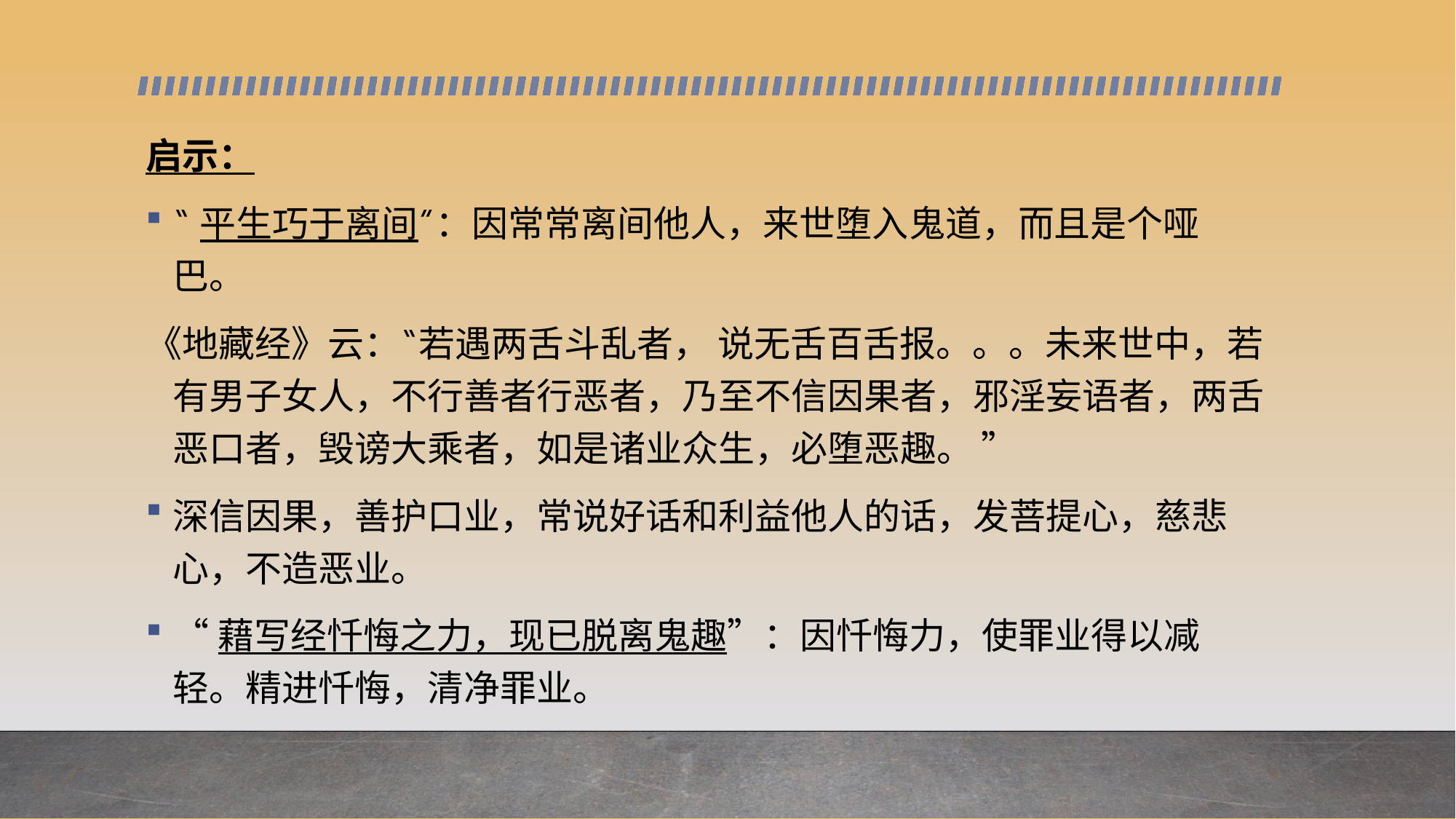

启示：
“平生巧于离间”：因常常离间他人，来世堕入鬼道，而且是个哑巴。
《地藏经》云：“若遇两舌斗乱者， 说无舌百舌报。。。未来世中，若有男子女人，不行善者行恶者，乃至不信因果者，邪淫妄语者，两舌恶口者，毁谤大乘者，如是诸业众生，必堕恶趣。 ”
深信因果，善护口业，常说好话和利益他人的话，发菩提心，慈悲心，不造恶业。
“藉写经忏悔之力，现已脱离鬼趣”：因忏悔力，使罪业得以减轻。精进忏悔，清净罪业。